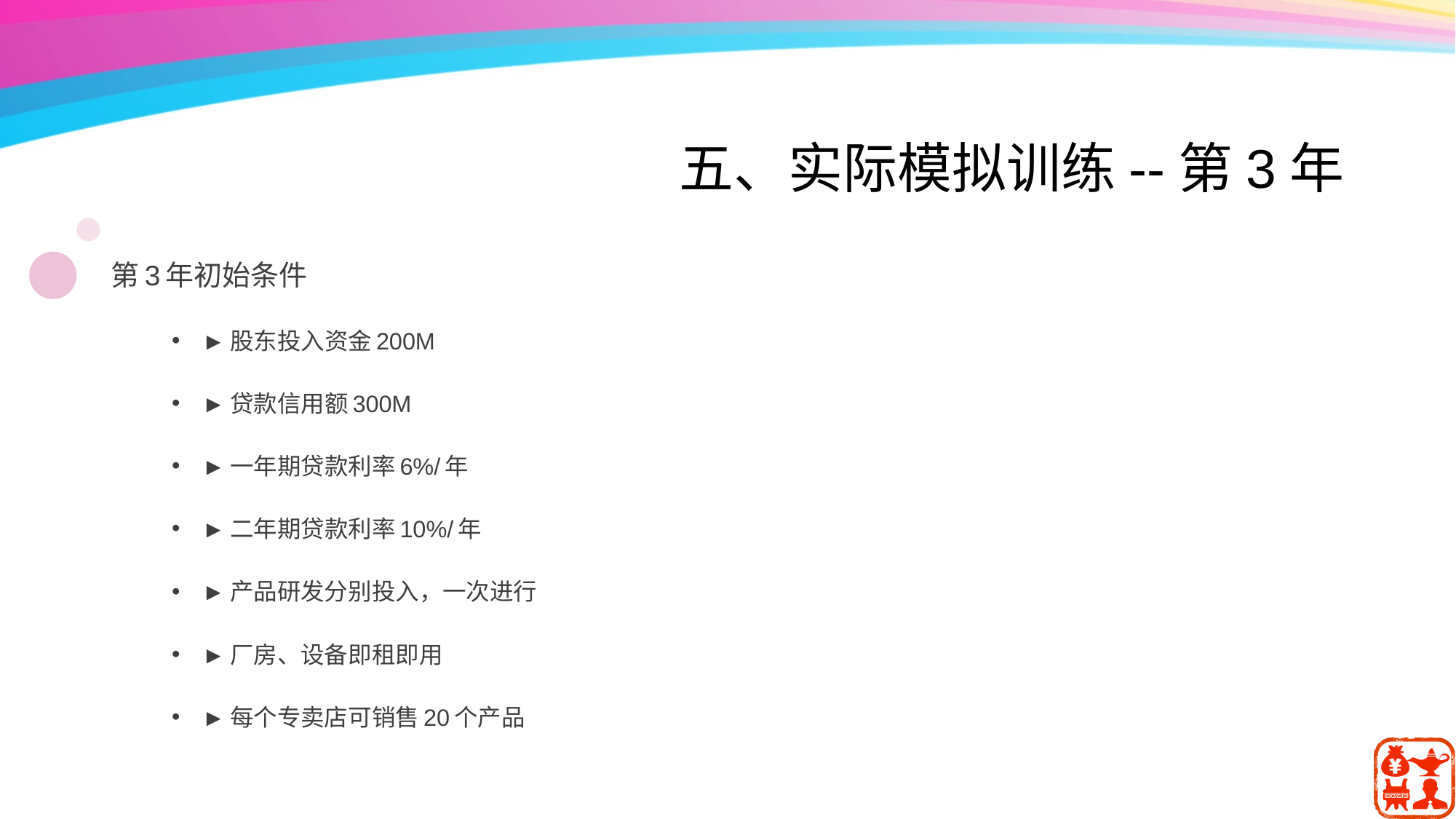

# 五、实际模拟训练--第3年

第3年初始条件
►股东投入资金200M
►贷款信用额300M
►一年期贷款利率6%/年
►二年期贷款利率10%/年
►产品研发分别投入，一次进行
►厂房、设备即租即用
►每个专卖店可销售20个产品